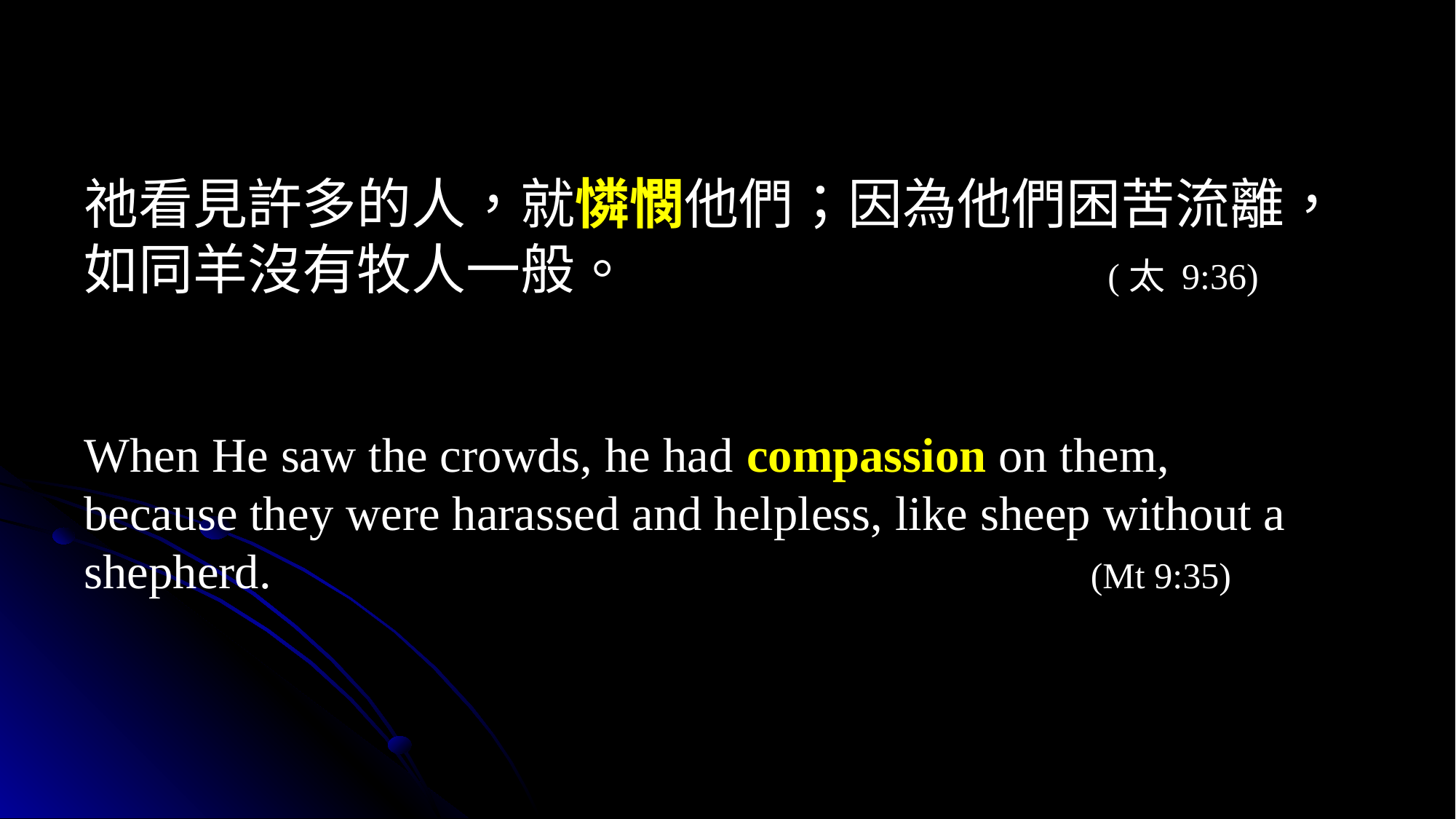

祂看見許多的人，就憐憫他們；因為他們困苦流離，如同羊沒有牧人一般。				    (太 9:36)
When He saw the crowds, he had compassion on them, because they were harassed and helpless, like sheep without a shepherd. 								  (Mt 9:35)